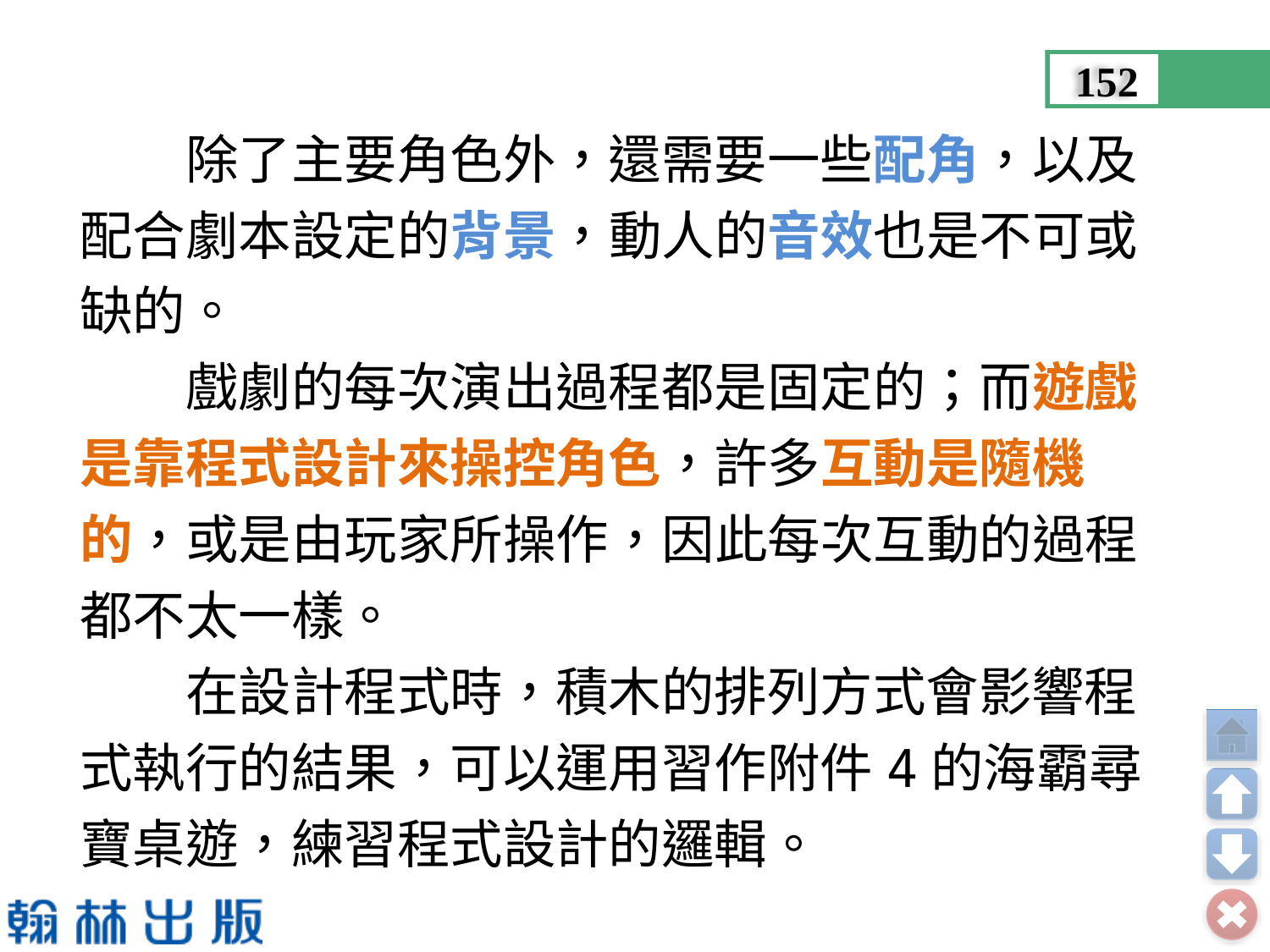

152
　　除了主要角色外，還需要一些配角，以及配合劇本設定的背景，動人的音效也是不可或缺的。
　　戲劇的每次演出過程都是固定的；而遊戲是靠程式設計來操控角色，許多互動是隨機的，或是由玩家所操作，因此每次互動的過程都不太一樣。
　　在設計程式時，積木的排列方式會影響程式執行的結果，可以運用習作附件4的海霸尋寶桌遊，練習程式設計的邏輯。